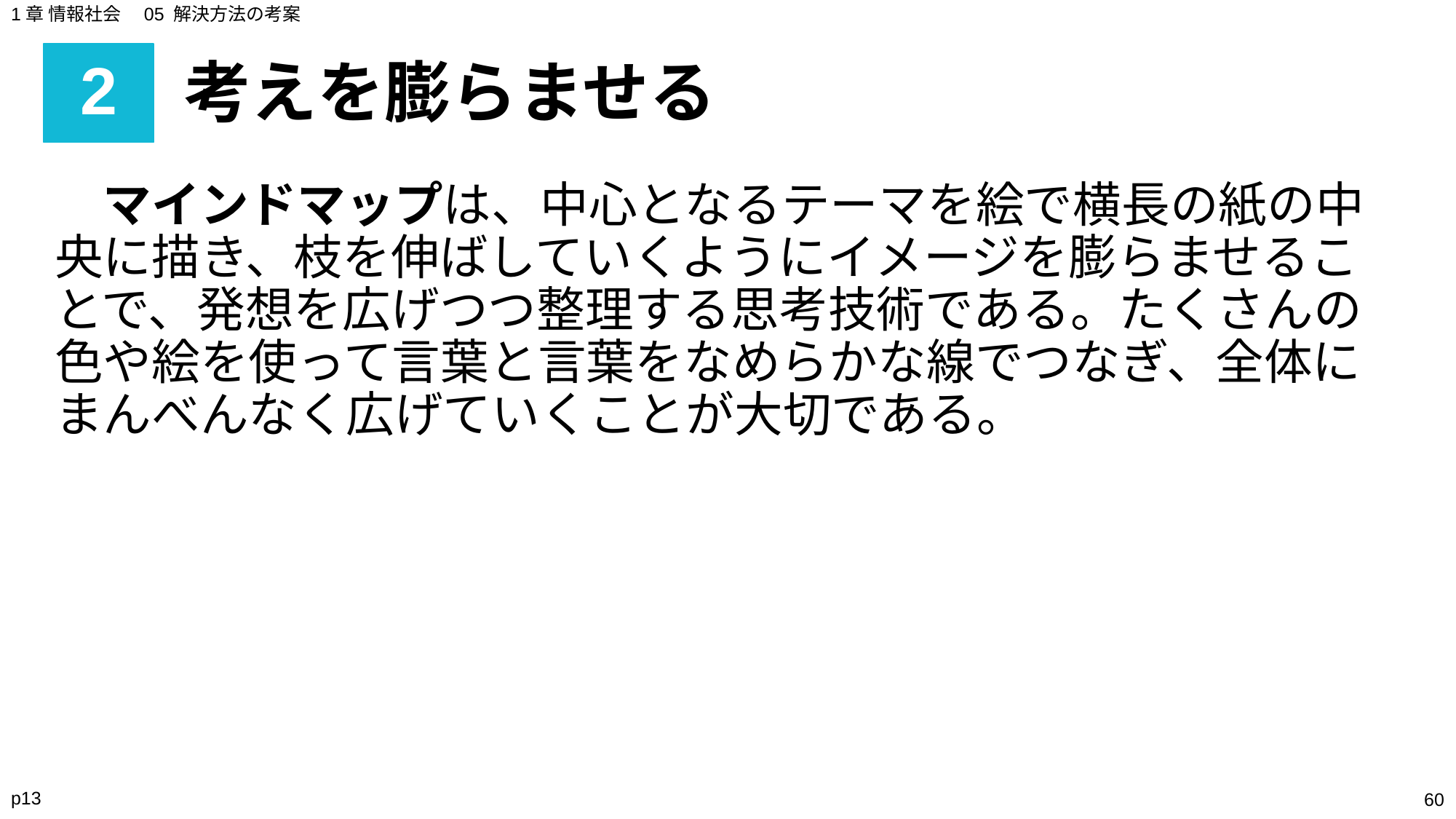

1章 情報社会　05 解決方法の考案
# 2
考えを膨らませる
　マインドマップは、中心となるテーマを絵で横長の紙の中央に描き、枝を伸ばしていくようにイメージを膨らませることで、発想を広げつつ整理する思考技術である。たくさんの色や絵を使って言葉と言葉をなめらかな線でつなぎ、全体にまんべんなく広げていくことが大切である。
p13
60